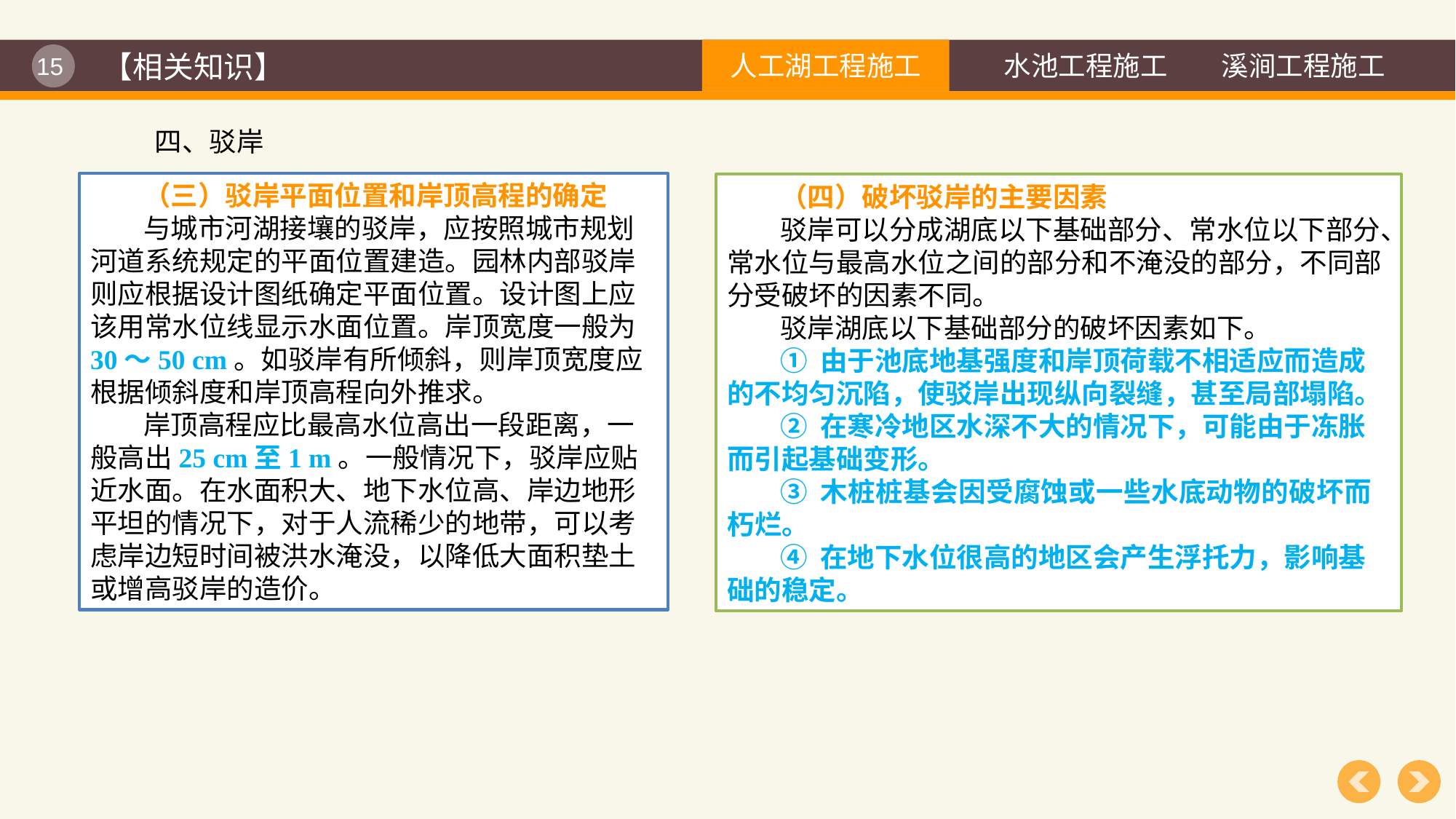

【相关知识】
四、驳岸
（三）驳岸平面位置和岸顶高程的确定
与城市河湖接壤的驳岸，应按照城市规划河道系统规定的平面位置建造。园林内部驳岸则应根据设计图纸确定平面位置。设计图上应该用常水位线显示水面位置。岸顶宽度一般为30～50 cm。如驳岸有所倾斜，则岸顶宽度应根据倾斜度和岸顶高程向外推求。
岸顶高程应比最高水位高出一段距离，一般高出25 cm至1 m。一般情况下，驳岸应贴近水面。在水面积大、地下水位高、岸边地形平坦的情况下，对于人流稀少的地带，可以考虑岸边短时间被洪水淹没，以降低大面积垫土或增高驳岸的造价。
（四）破坏驳岸的主要因素
驳岸可以分成湖底以下基础部分、常水位以下部分、常水位与最高水位之间的部分和不淹没的部分，不同部分受破坏的因素不同。
驳岸湖底以下基础部分的破坏因素如下。
① 由于池底地基强度和岸顶荷载不相适应而造成的不均匀沉陷，使驳岸出现纵向裂缝，甚至局部塌陷。
② 在寒冷地区水深不大的情况下，可能由于冻胀而引起基础变形。
③ 木桩桩基会因受腐蚀或一些水底动物的破坏而朽烂。
④ 在地下水位很高的地区会产生浮托力，影响基础的稳定。